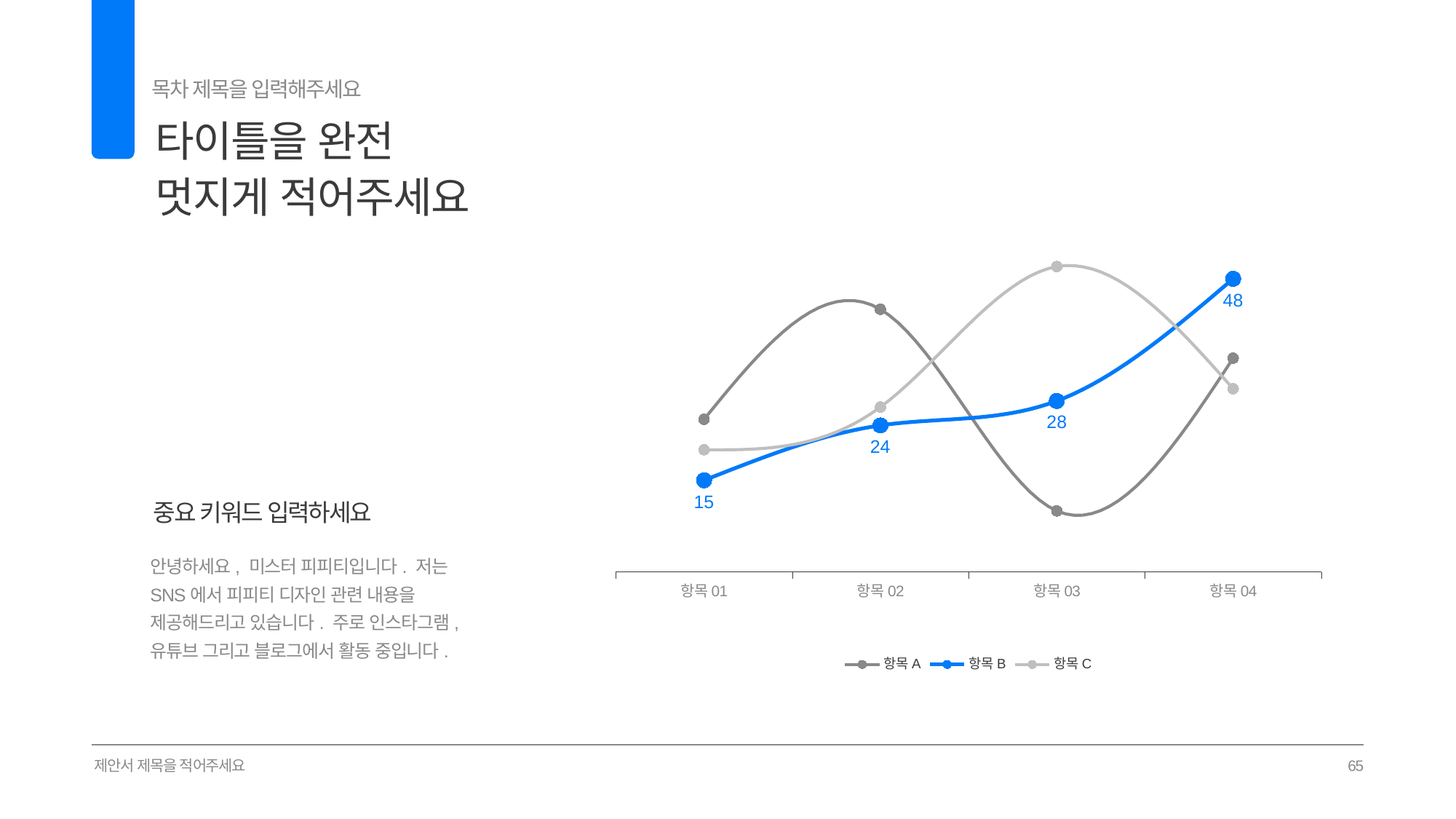

목차 제목을 입력해주세요
타이틀을 완전
멋지게 적어주세요
02

### Chart

| Category | 항목A | 항목B | 항목C |
|---|---|---|---|
| 항목01 | 25.0 | 15.0 | 20.0 |
| 항목02 | 43.0 | 24.0 | 27.0 |
| 항목03 | 10.0 | 28.0 | 50.0 |
| 항목04 | 35.0 | 48.0 | 30.0 |
중요 키워드 입력하세요
안녕하세요, 미스터 피피티입니다. 저는 SNS에서 피피티 디자인 관련 내용을 제공해드리고 있습니다. 주로 인스타그램, 유튜브 그리고 블로그에서 활동 중입니다.
제안서 제목을 적어주세요
65